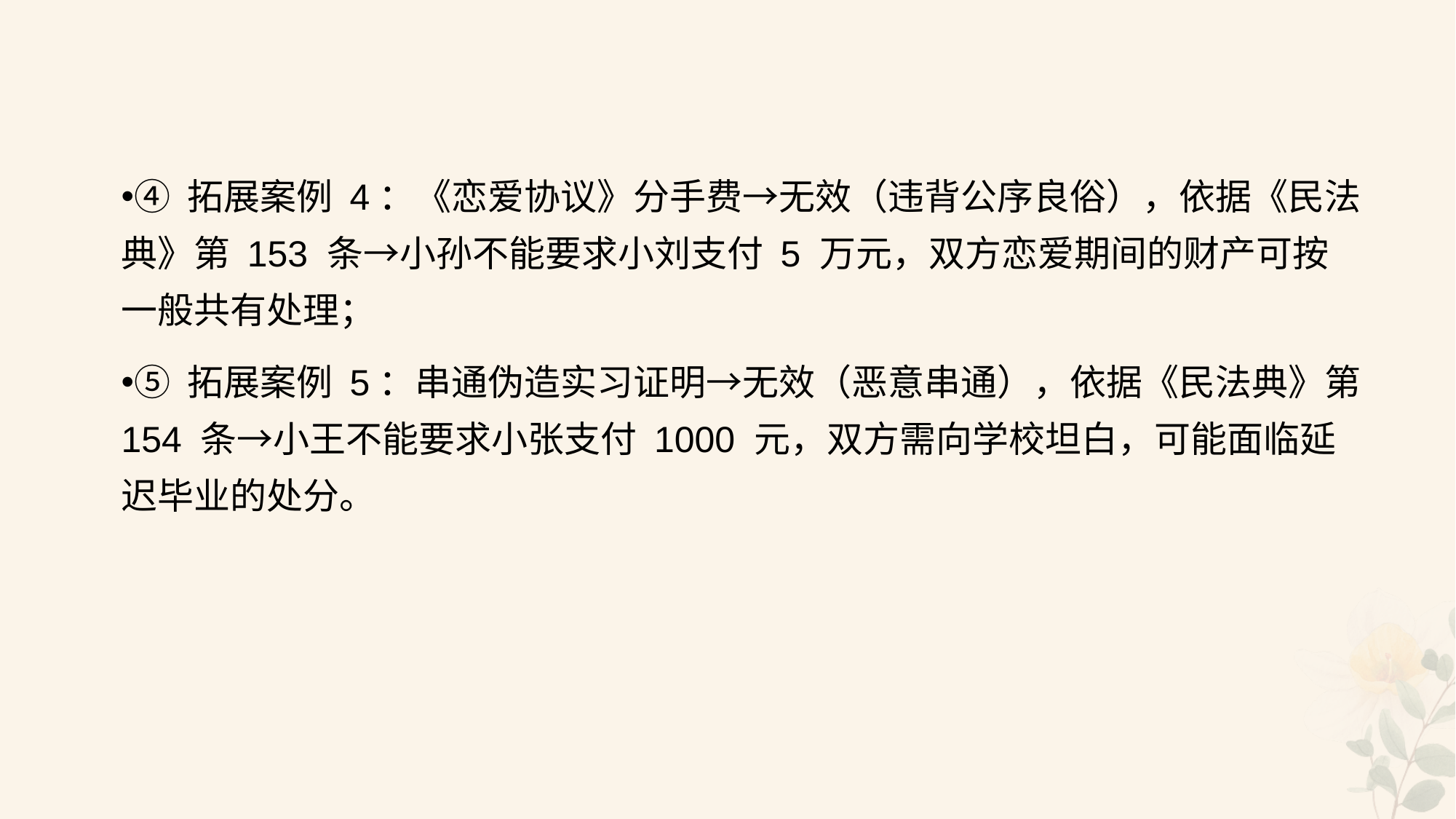

#
④ 拓展案例 4：《恋爱协议》分手费→无效（违背公序良俗），依据《民法典》第 153 条→小孙不能要求小刘支付 5 万元，双方恋爱期间的财产可按一般共有处理；
⑤ 拓展案例 5：串通伪造实习证明→无效（恶意串通），依据《民法典》第 154 条→小王不能要求小张支付 1000 元，双方需向学校坦白，可能面临延迟毕业的处分。